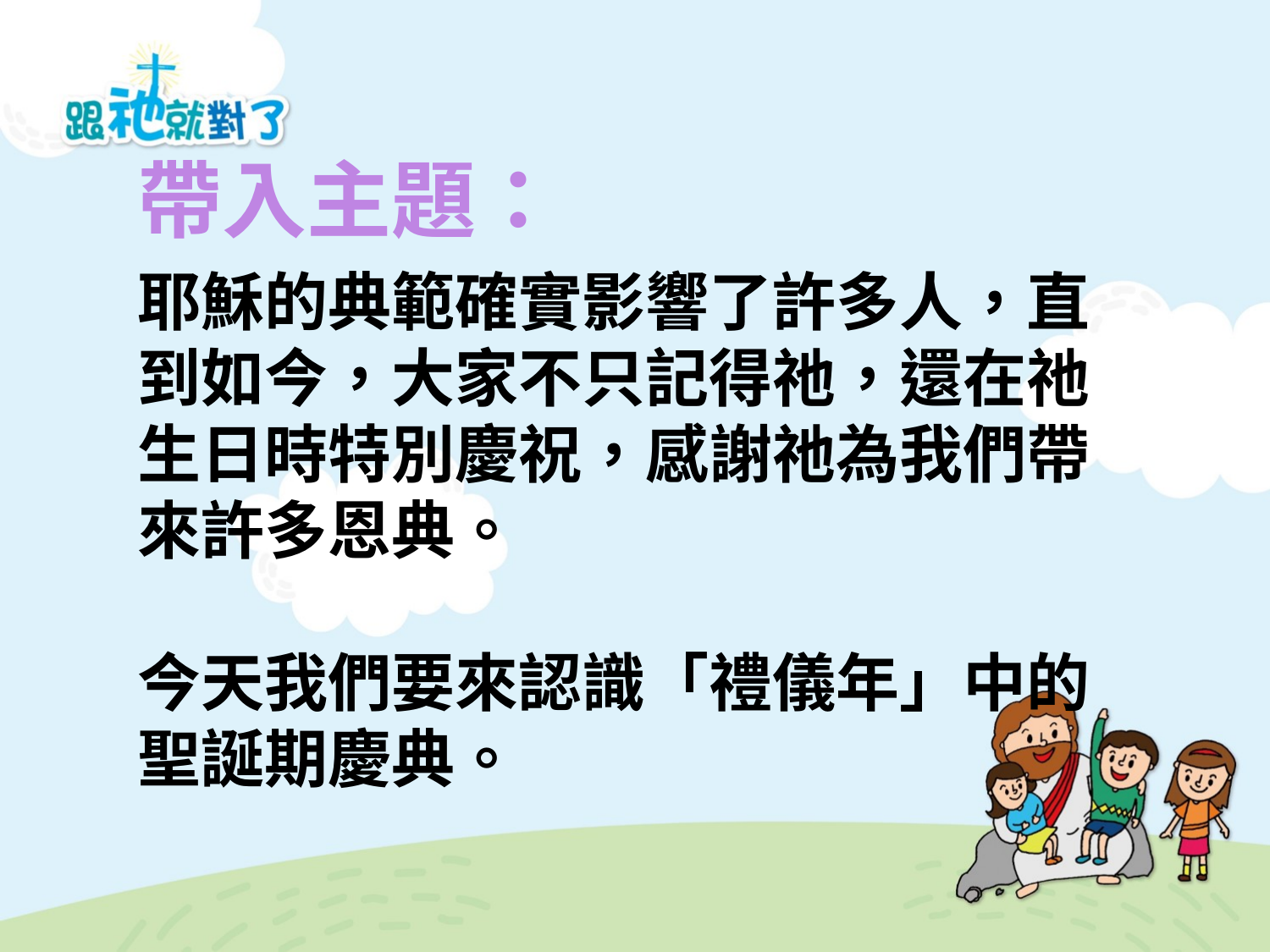

帶入主題：
耶穌的典範確實影響了許多人，直到如今，大家不只記得祂，還在祂生日時特別慶祝，感謝祂為我們帶來許多恩典。

今天我們要來認識「禮儀年」中的聖誕期慶典。